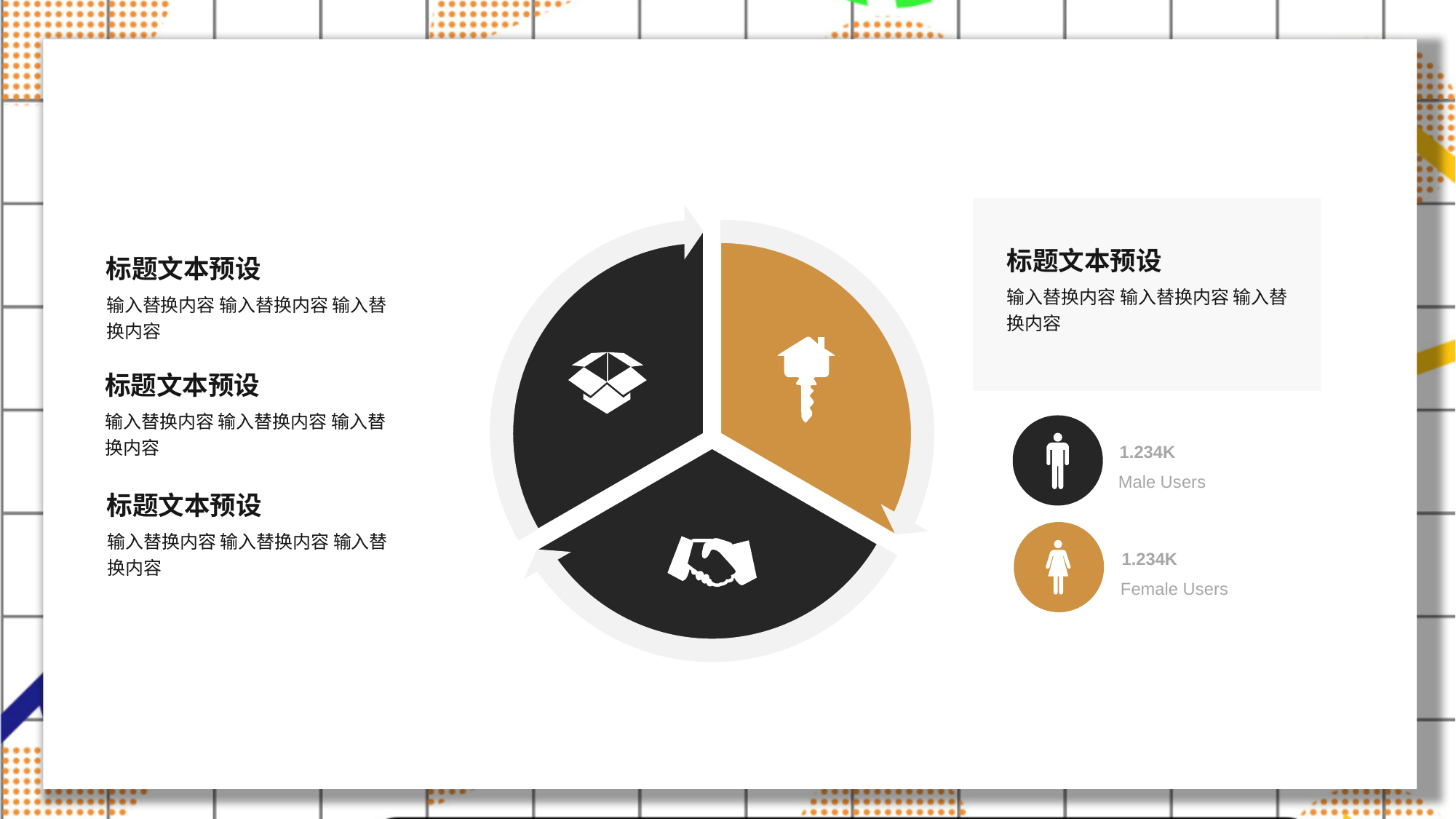

标题文本预设
标题文本预设
输入替换内容 输入替换内容 输入替换内容
输入替换内容 输入替换内容 输入替换内容

标题文本预设
输入替换内容 输入替换内容 输入替换内容

1.234K
Male Users
标题文本预设
输入替换内容 输入替换内容 输入替换内容

1.234K
Female Users